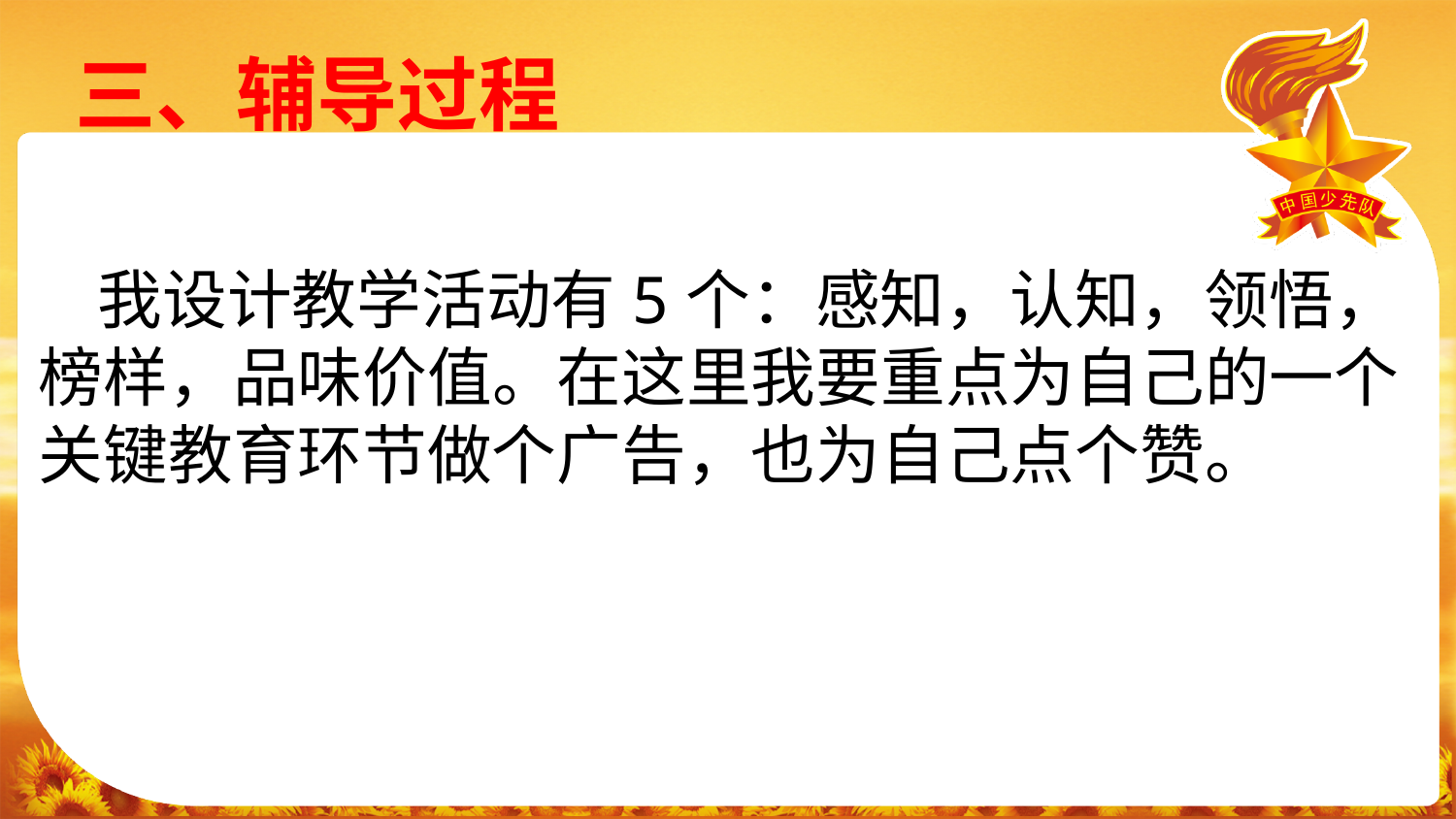

三、辅导过程
   我设计教学活动有5个：感知，认知，领悟，榜样，品味价值。在这里我要重点为自己的一个关键教育环节做个广告，也为自己点个赞。